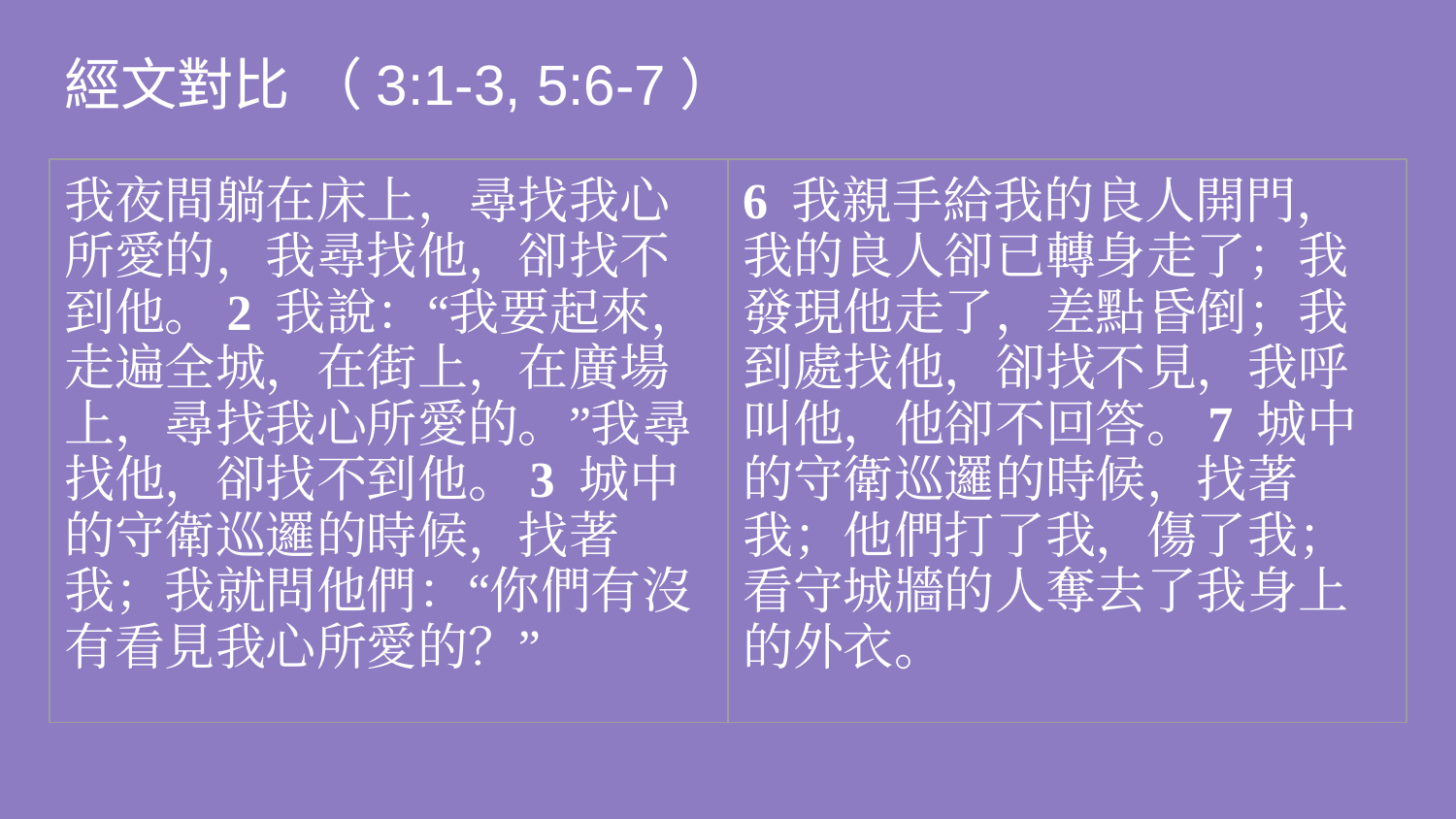

# 經文對比 （3:1-3, 5:6-7）
| 我夜間躺在床上，尋找我心所愛的，我尋找他，卻找不到他。2 我說：“我要起來，走遍全城，在街上，在廣場上，尋找我心所愛的。”我尋找他，卻找不到他。3 城中的守衛巡邏的時候，找著我；我就問他們：“你們有沒有看見我心所愛的？” | 6 我親手給我的良人開門，我的良人卻已轉身走了；我發現他走了，差點昏倒；我到處找他，卻找不見，我呼叫他，他卻不回答。7 城中的守衛巡邏的時候，找著我；他們打了我，傷了我；看守城牆的人奪去了我身上的外衣。 |
| --- | --- |